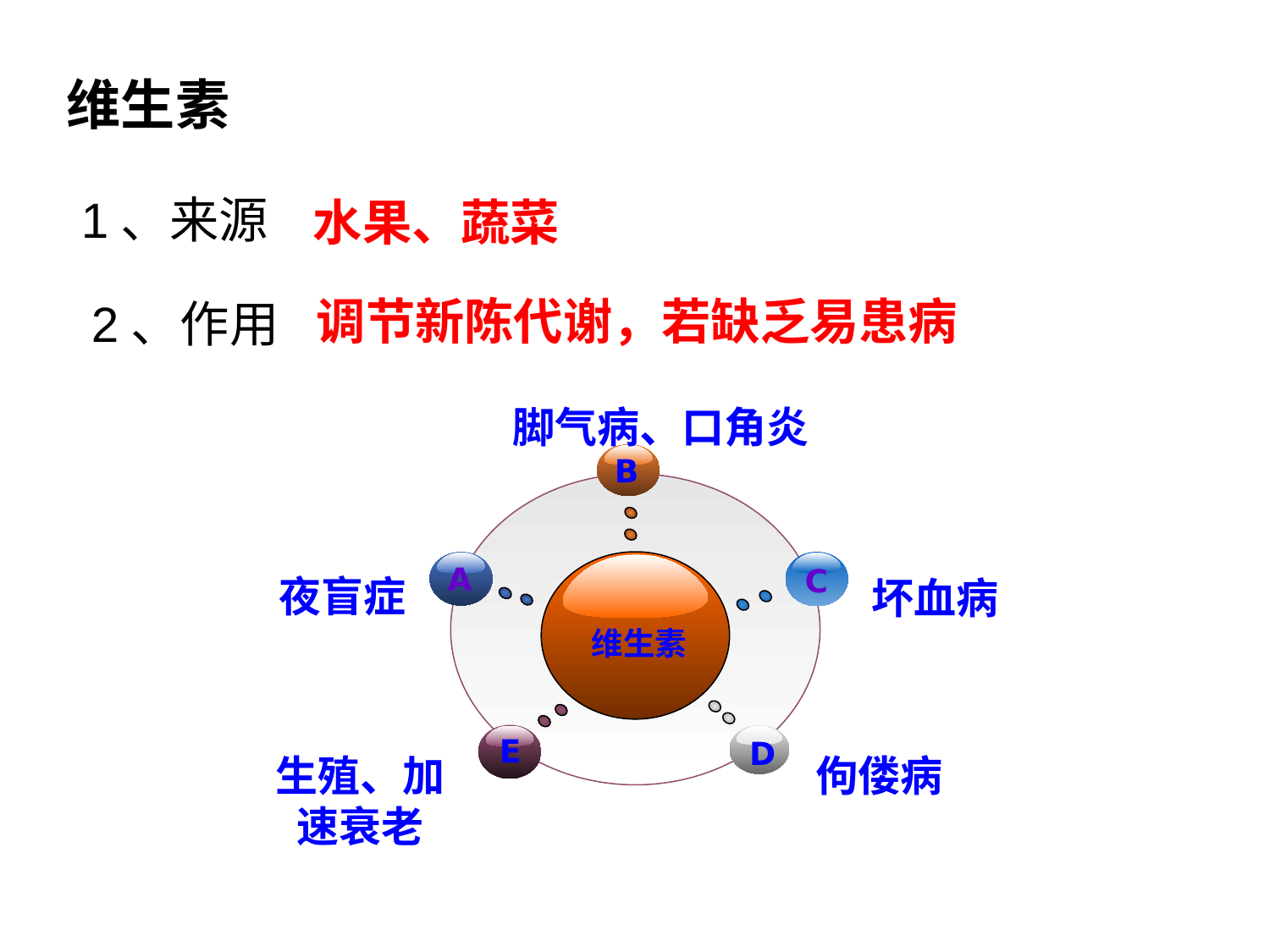

# 维生素
水果、蔬菜
1、来源
调节新陈代谢，若缺乏易患病
2、作用
脚气病、口角炎

B

A

C
夜盲症
坏血病

维生素

E

D
生殖、加速衰老
佝偻病